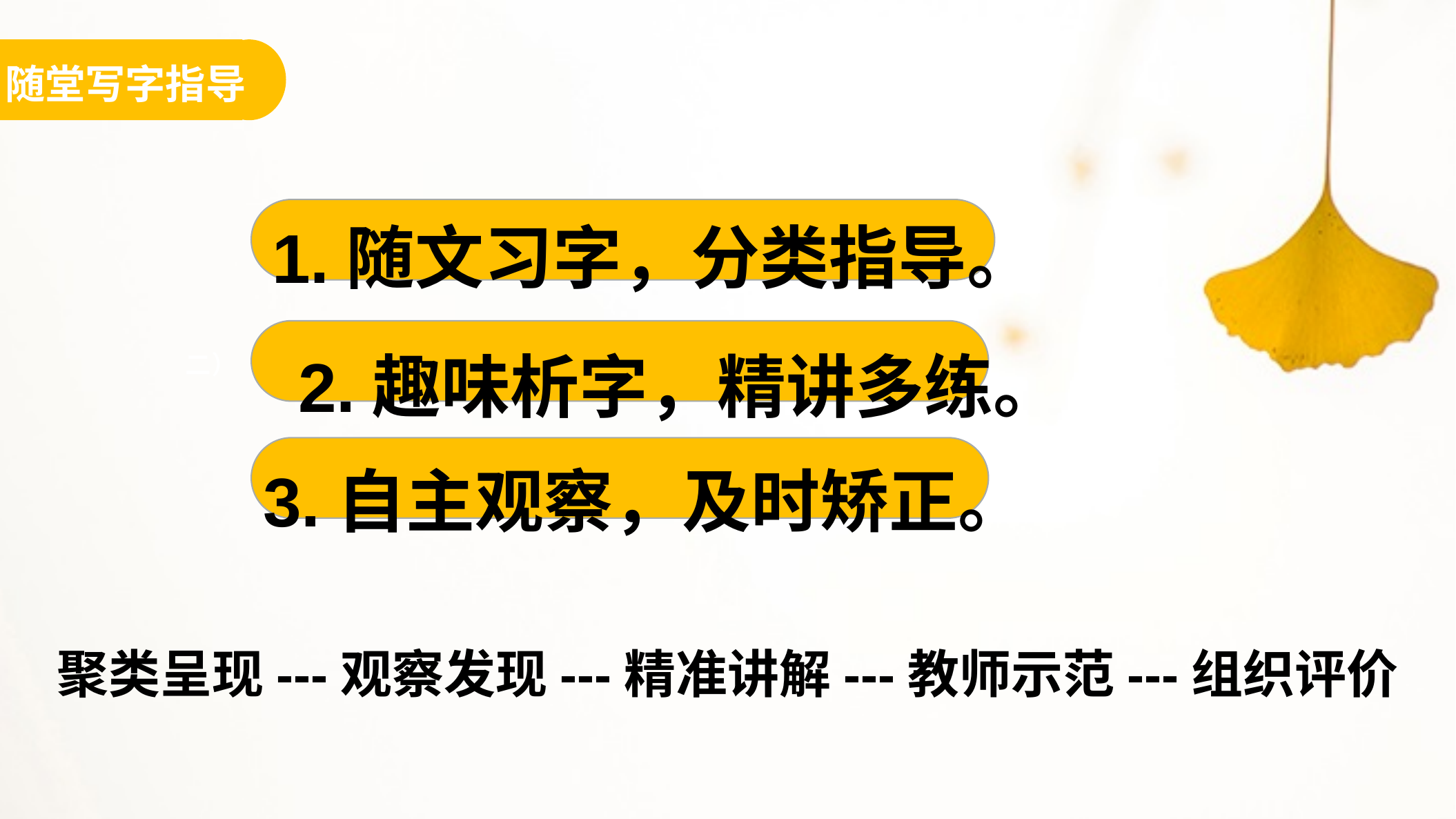

随堂写字指导
1.随文习字，分类指导。

2.趣味析字，精讲多练。

二）
3.自主观察，及时矫正。

聚类呈现---观察发现---精准讲解---教师示范---组织评价